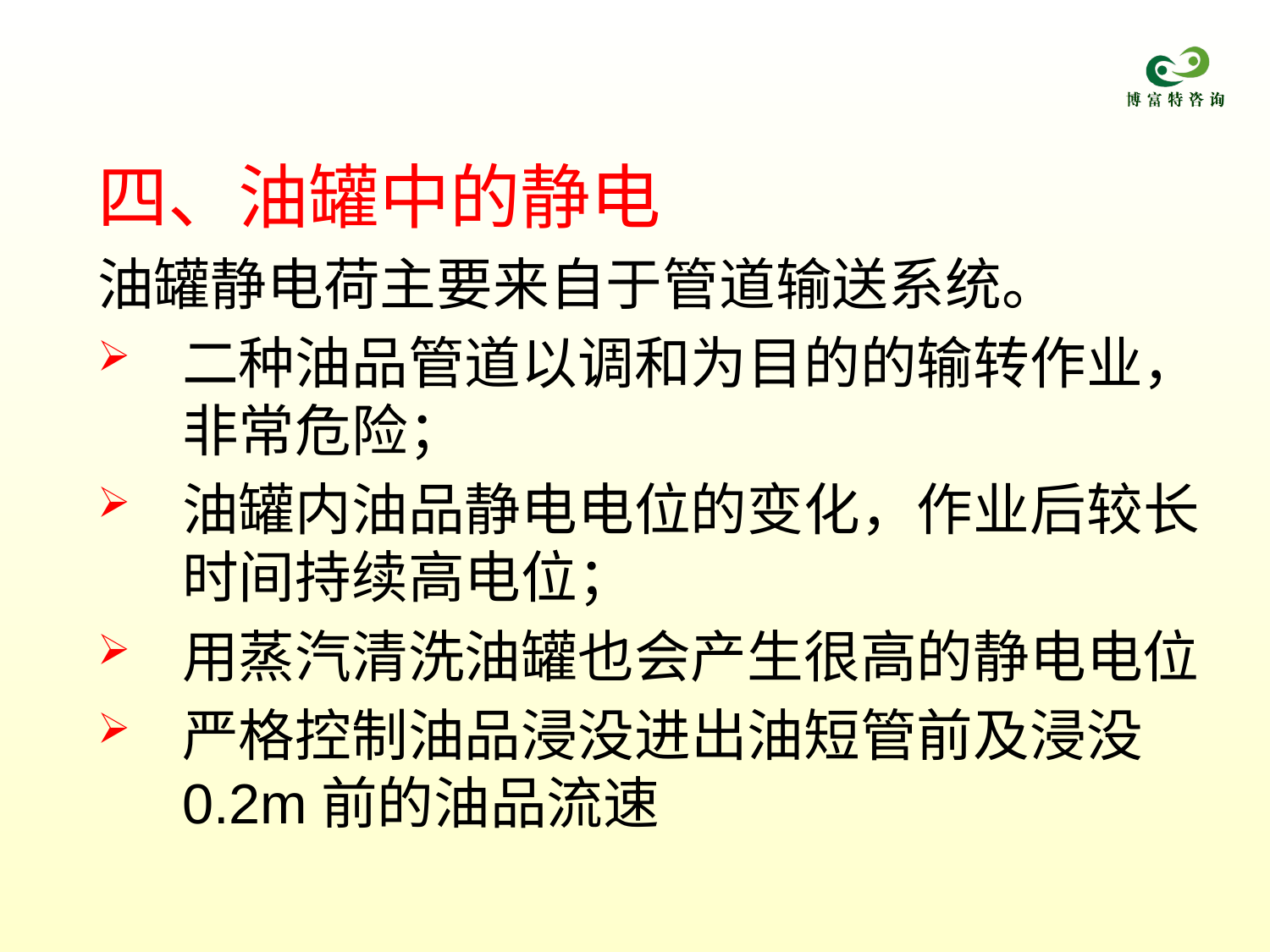

四、油罐中的静电
油罐静电荷主要来自于管道输送系统。
二种油品管道以调和为目的的输转作业，非常危险；
油罐内油品静电电位的变化，作业后较长时间持续高电位；
用蒸汽清洗油罐也会产生很高的静电电位
严格控制油品浸没进出油短管前及浸没0.2m前的油品流速
93